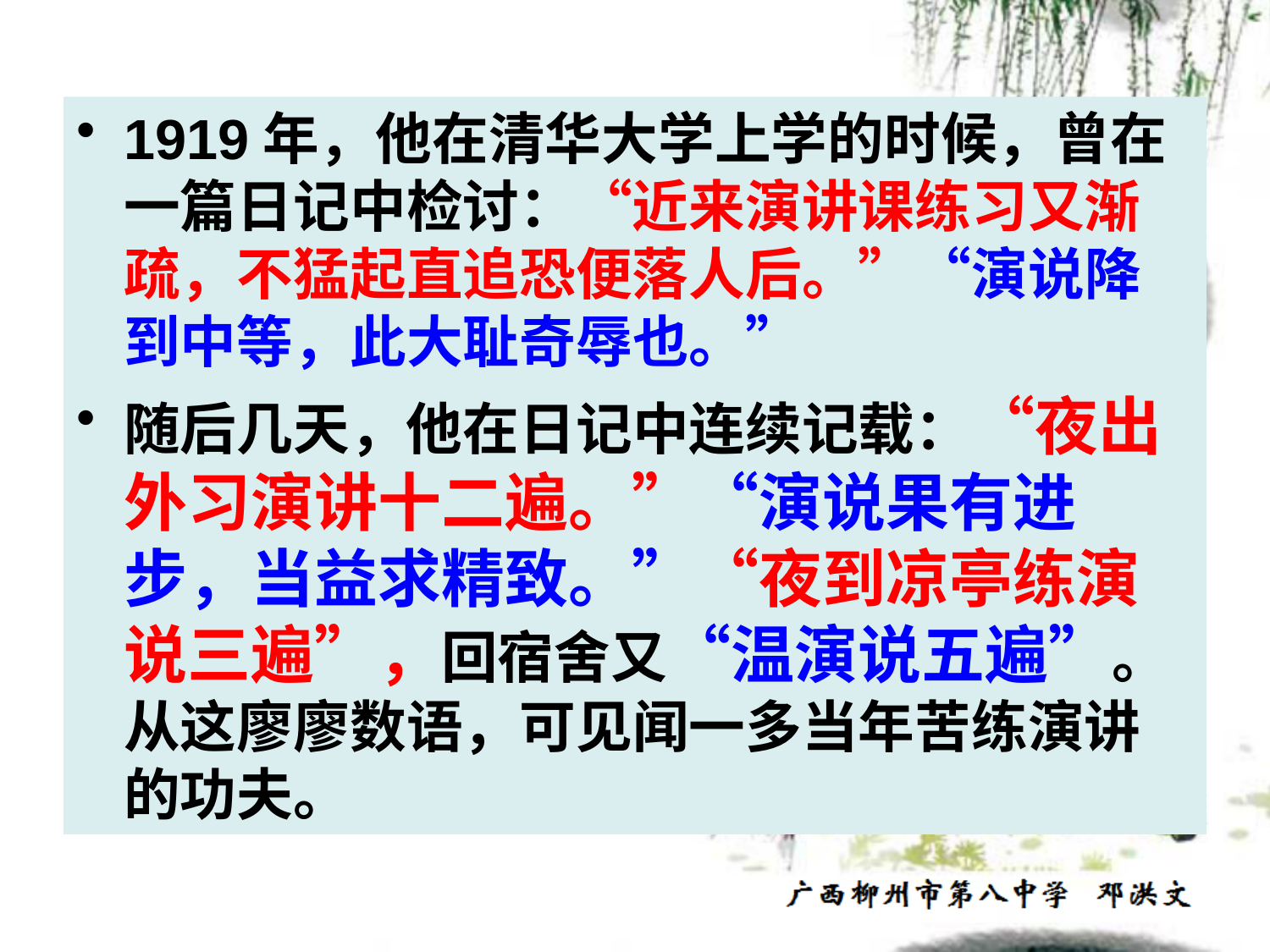

1919年，他在清华大学上学的时候，曾在一篇日记中检讨：“近来演讲课练习又渐疏，不猛起直追恐便落人后。”“演说降到中等，此大耻奇辱也。”
随后几天，他在日记中连续记载：“夜出外习演讲十二遍。”“演说果有进步，当益求精致。”“夜到凉亭练演说三遍”，回宿舍又“温演说五遍”。从这廖廖数语，可见闻一多当年苦练演讲的功夫。